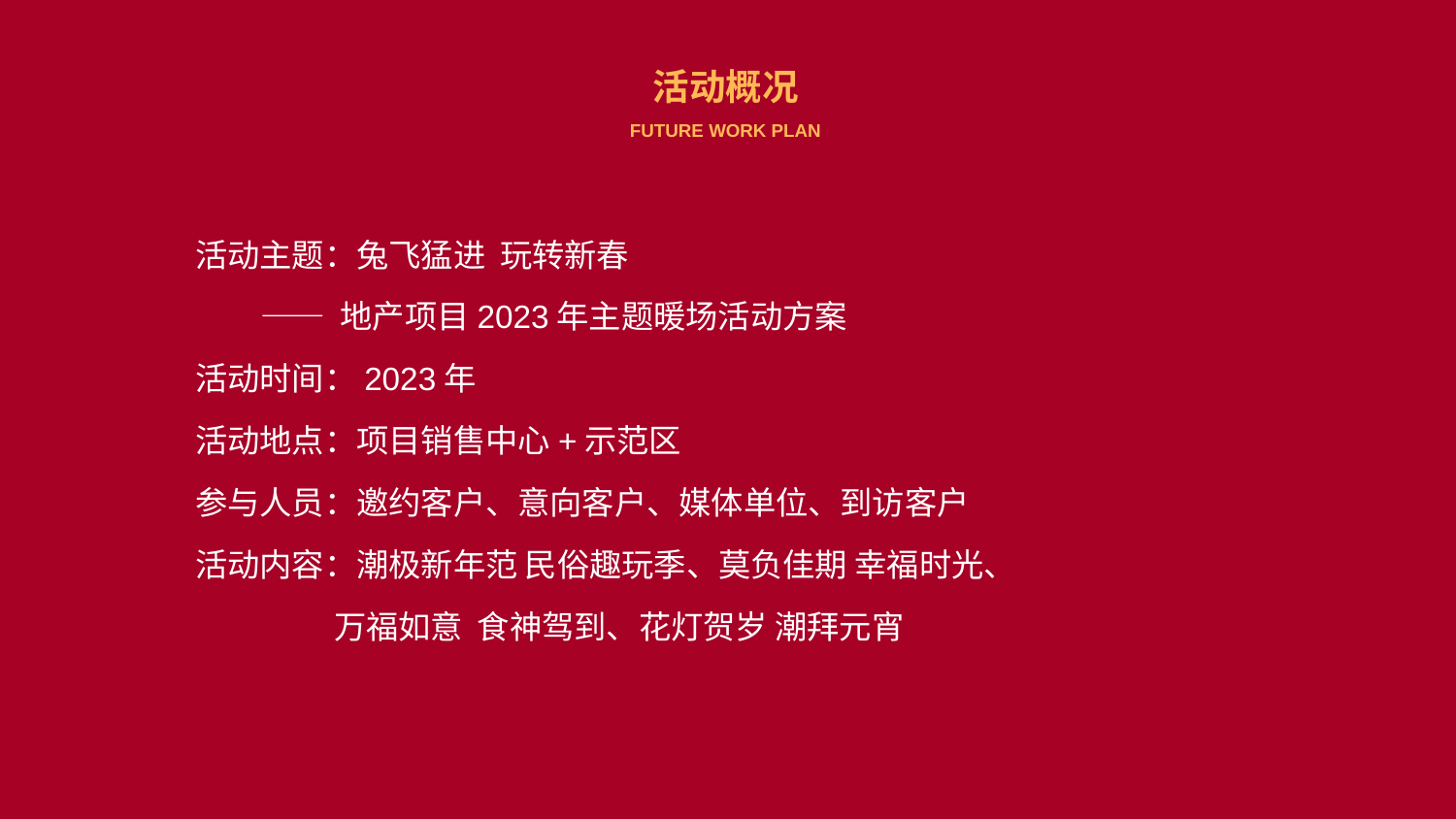

活动概况
Future work plan
活动主题：兔飞猛进  玩转新春
         —— 地产项目2023年主题暖场活动方案
活动时间：2023年
活动地点：项目销售中心+示范区
参与人员：邀约客户、意向客户、媒体单位、到访客户
活动内容：潮极新年范 民俗趣玩季、莫负佳期 幸福时光、
                  万福如意  食神驾到、花灯贺岁 潮拜元宵